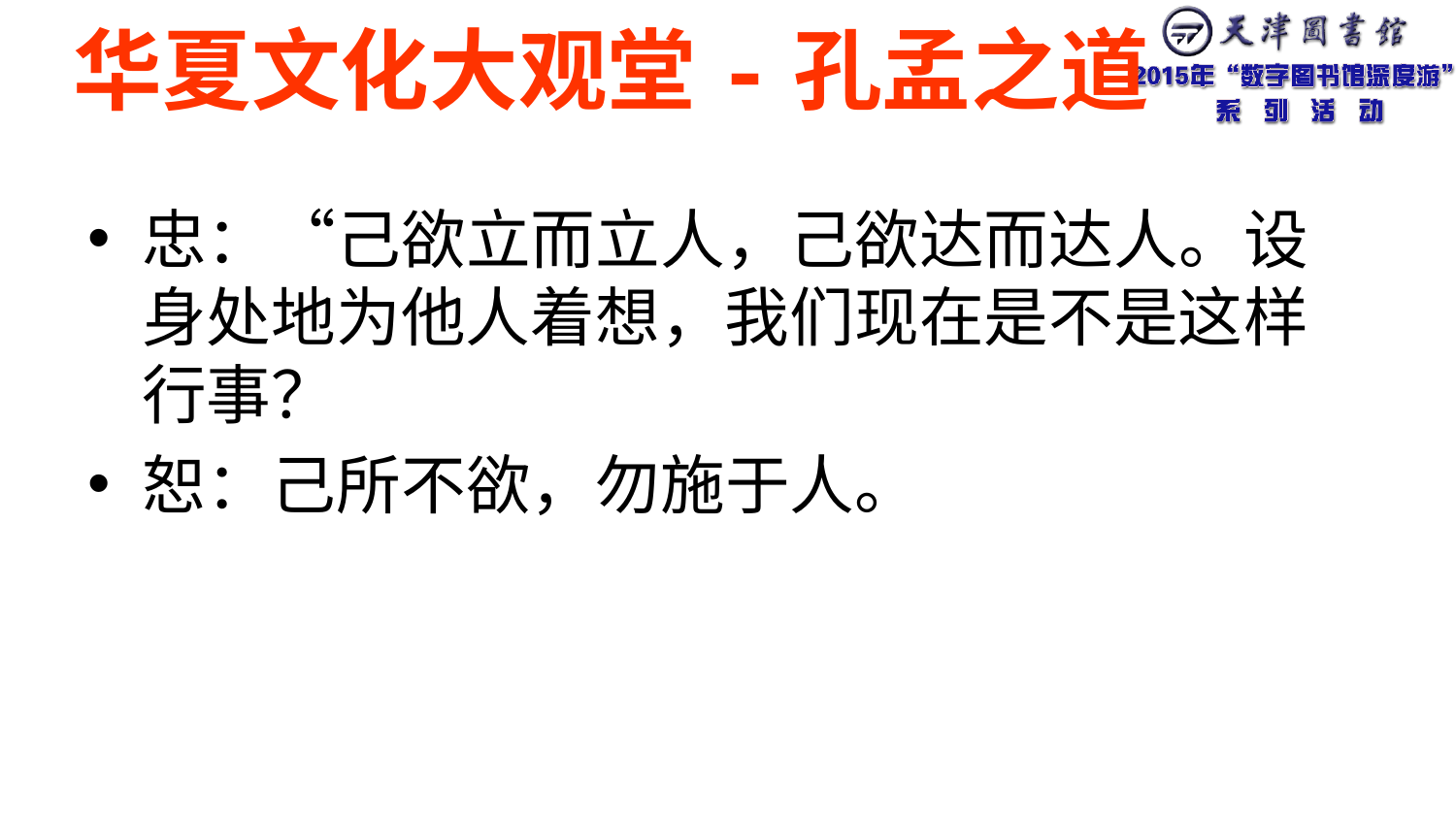

# 华夏文化大观堂-孔孟之道
忠：“己欲立而立人，己欲达而达人。设身处地为他人着想，我们现在是不是这样行事？
恕：己所不欲，勿施于人。